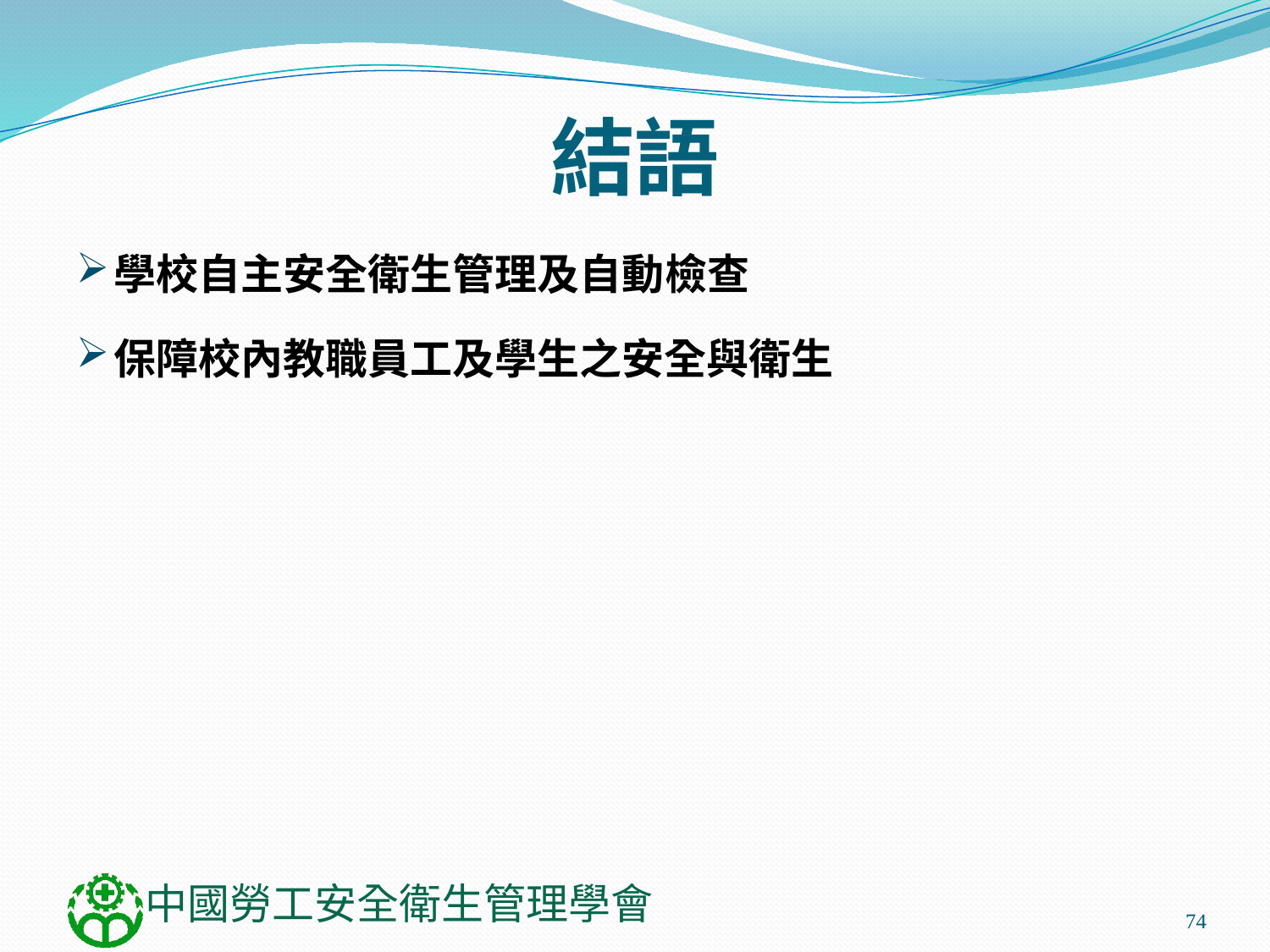

# 結語
學校自主安全衛生管理及自動檢查
保障校內教職員工及學生之安全與衛生
74